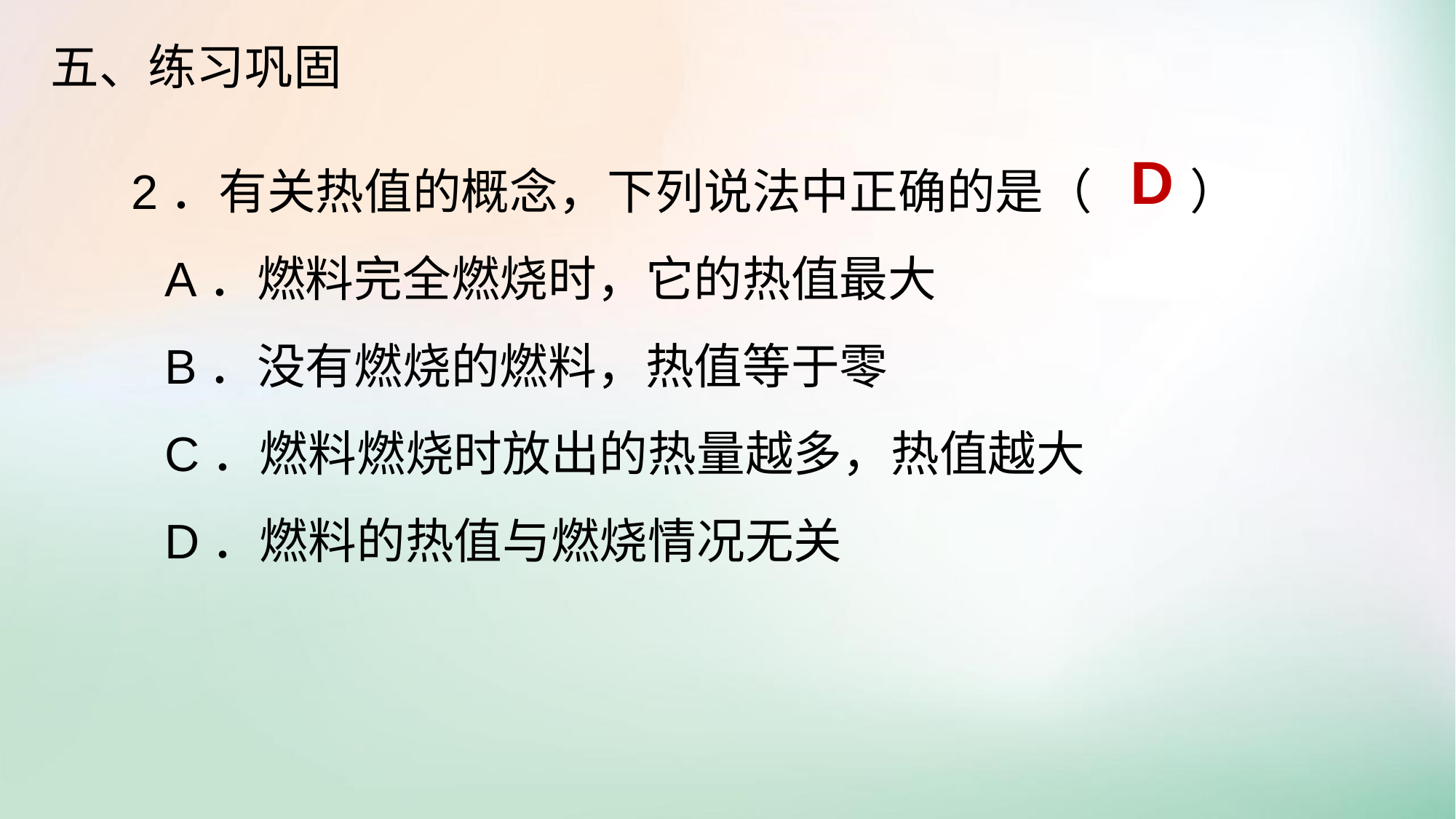

五、练习巩固
2．有关热值的概念，下列说法中正确的是（         ）
A．燃料完全燃烧时，它的热值最大
B．没有燃烧的燃料，热值等于零
C．燃料燃烧时放出的热量越多，热值越大
D．燃料的热值与燃烧情况无关
D